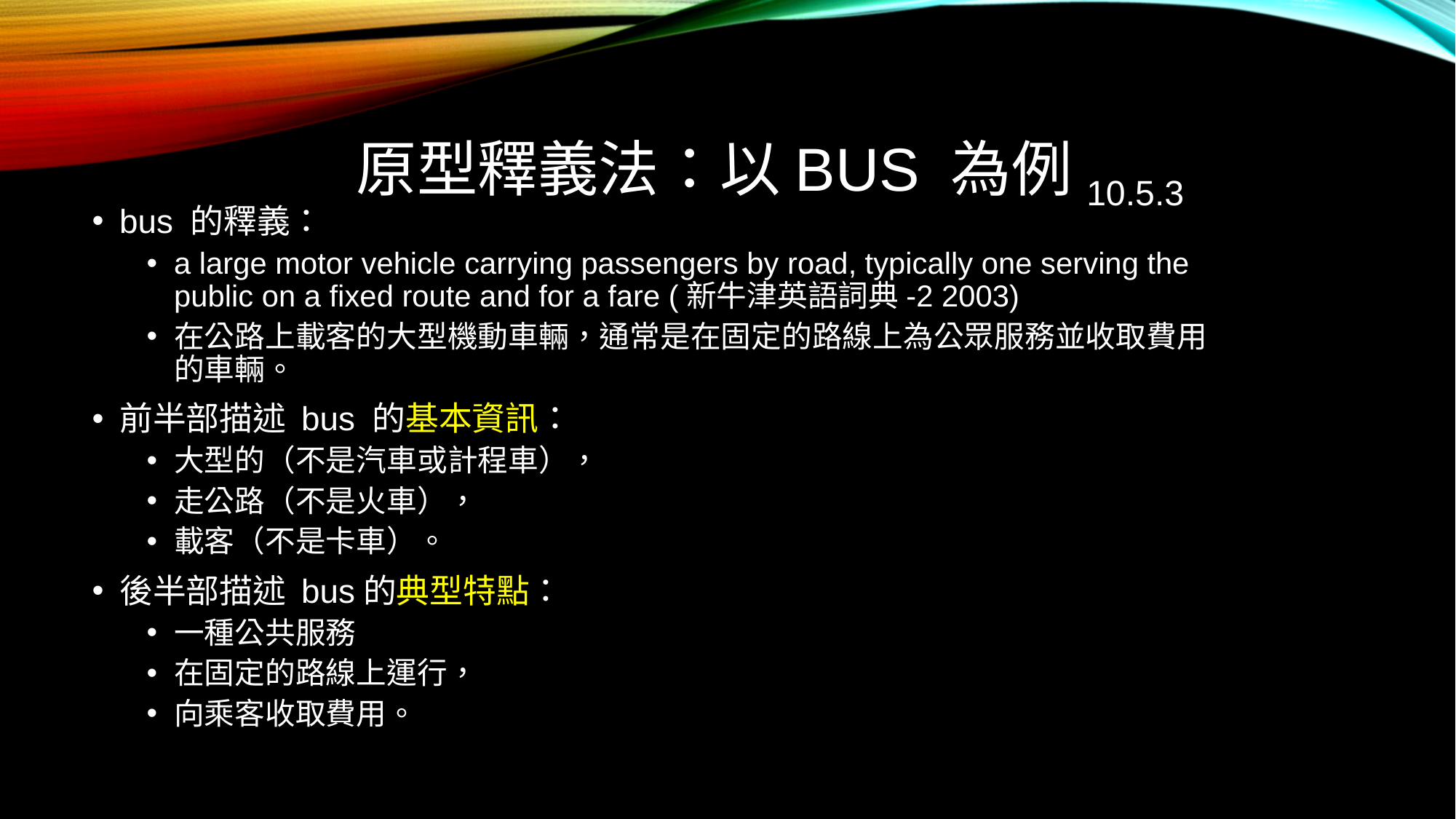

# 原型釋義法：以bus 為例10.5.3
bus 的釋義：
a large motor vehicle carrying passengers by road, typically one serving the public on a ﬁxed route and for a fare (新牛津英語詞典-2 2003)
在公路上載客的大型機動車輛，通常是在固定的路線上為公眾服務並收取費用的車輛。
前半部描述 bus 的基本資訊：
大型的（不是汽車或計程車），
走公路（不是火車），
載客（不是卡車）。
後半部描述 bus的典型特點：
一種公共服務
在固定的路線上運行，
向乘客收取費用。